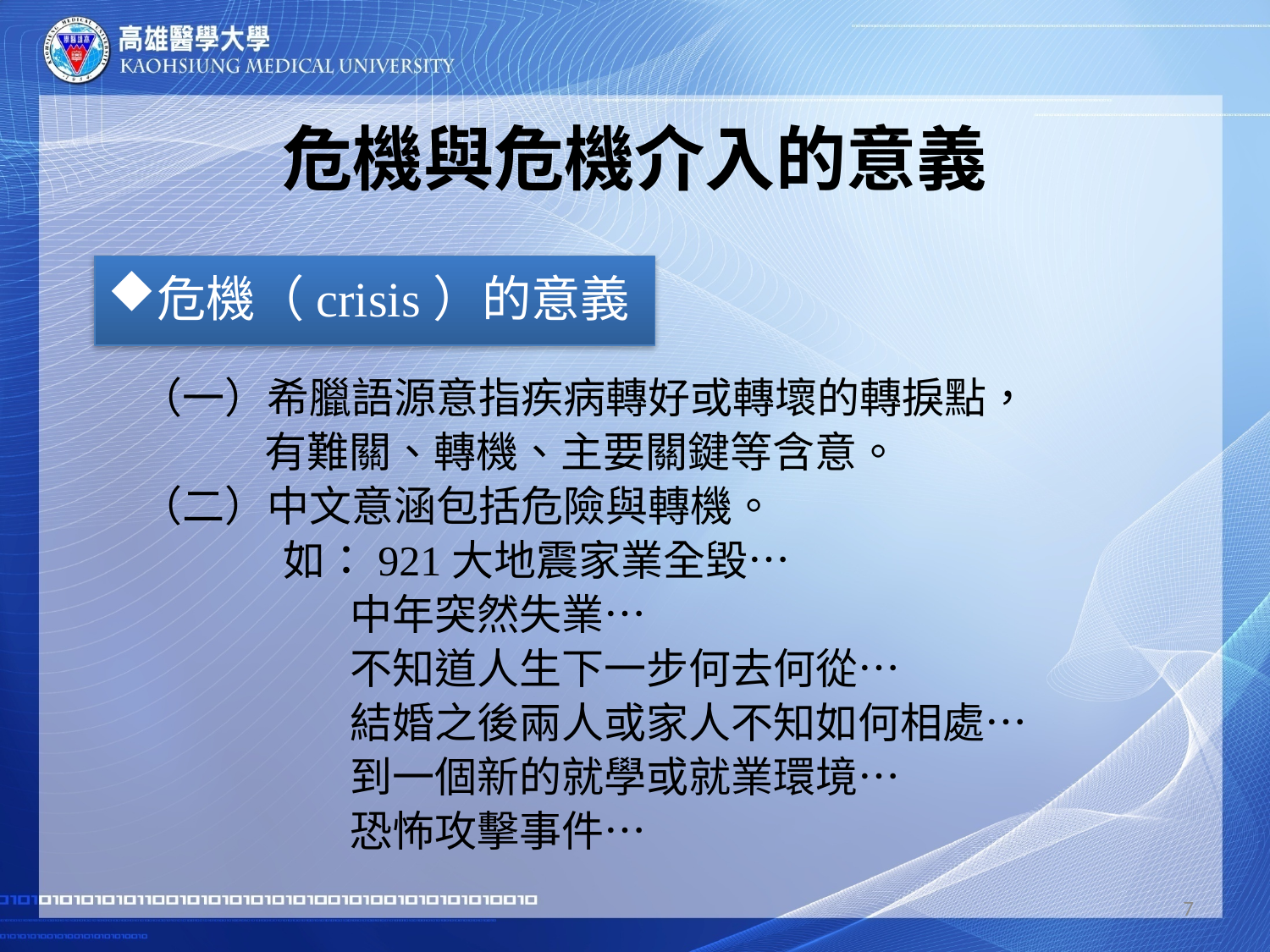

# 危機與危機介入的意義
危機（crisis）的意義

（一）希臘語源意指疾病轉好或轉壞的轉捩點，
            有難關、轉機、主要關鍵等含意。
（二）中文意涵包括危險與轉機。
              如：921大地震家業全毀…
                     中年突然失業…
                     不知道人生下一步何去何從…
                     結婚之後兩人或家人不知如何相處…
                     到一個新的就學或就業環境…
                     恐怖攻擊事件…
7